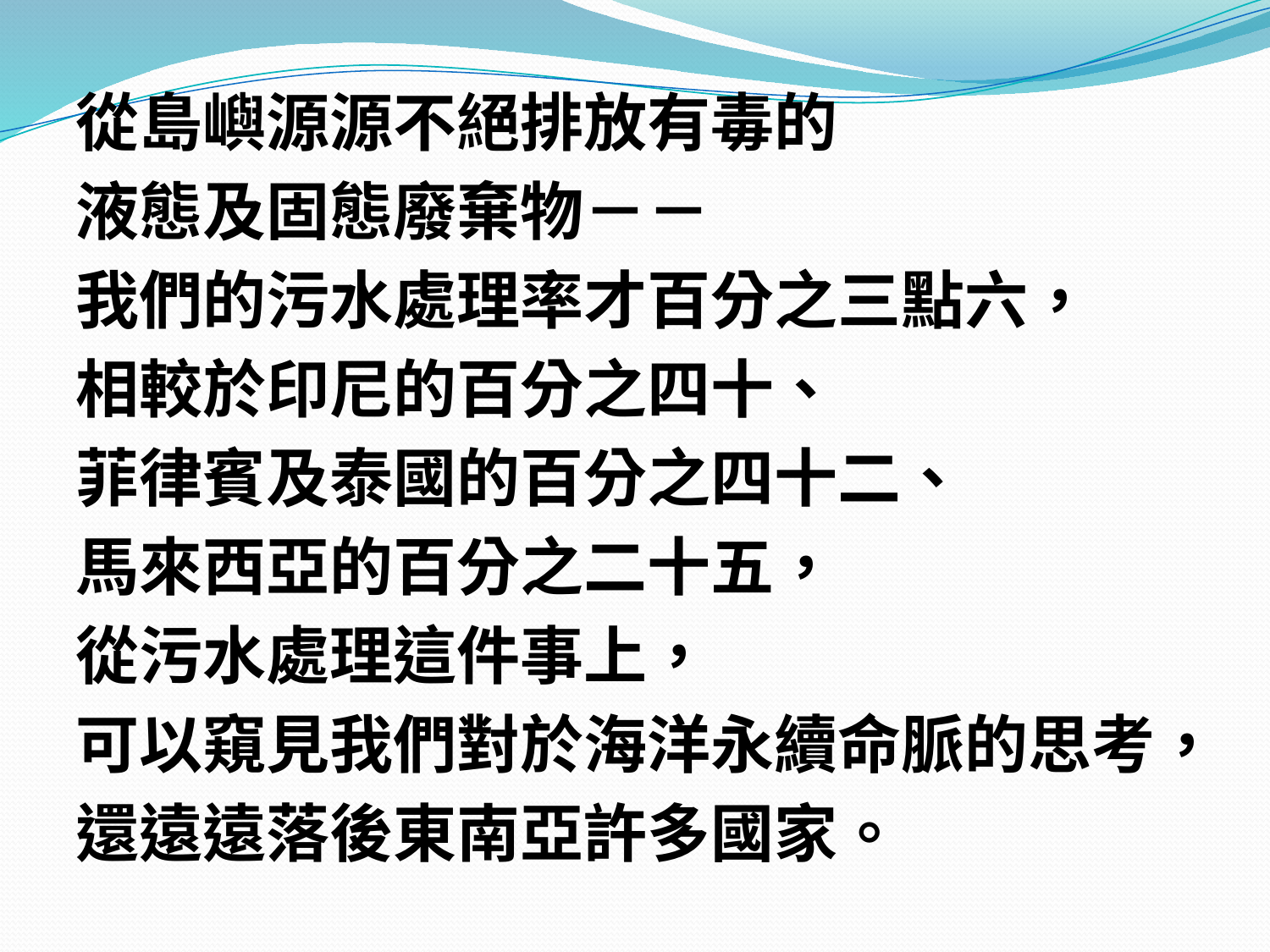

從島嶼源源不絕排放有毒的
液態及固態廢棄物－－
我們的污水處理率才百分之三點六，
相較於印尼的百分之四十、
菲律賓及泰國的百分之四十二、
馬來西亞的百分之二十五，
從污水處理這件事上，
可以窺見我們對於海洋永續命脈的思考，
還遠遠落後東南亞許多國家。